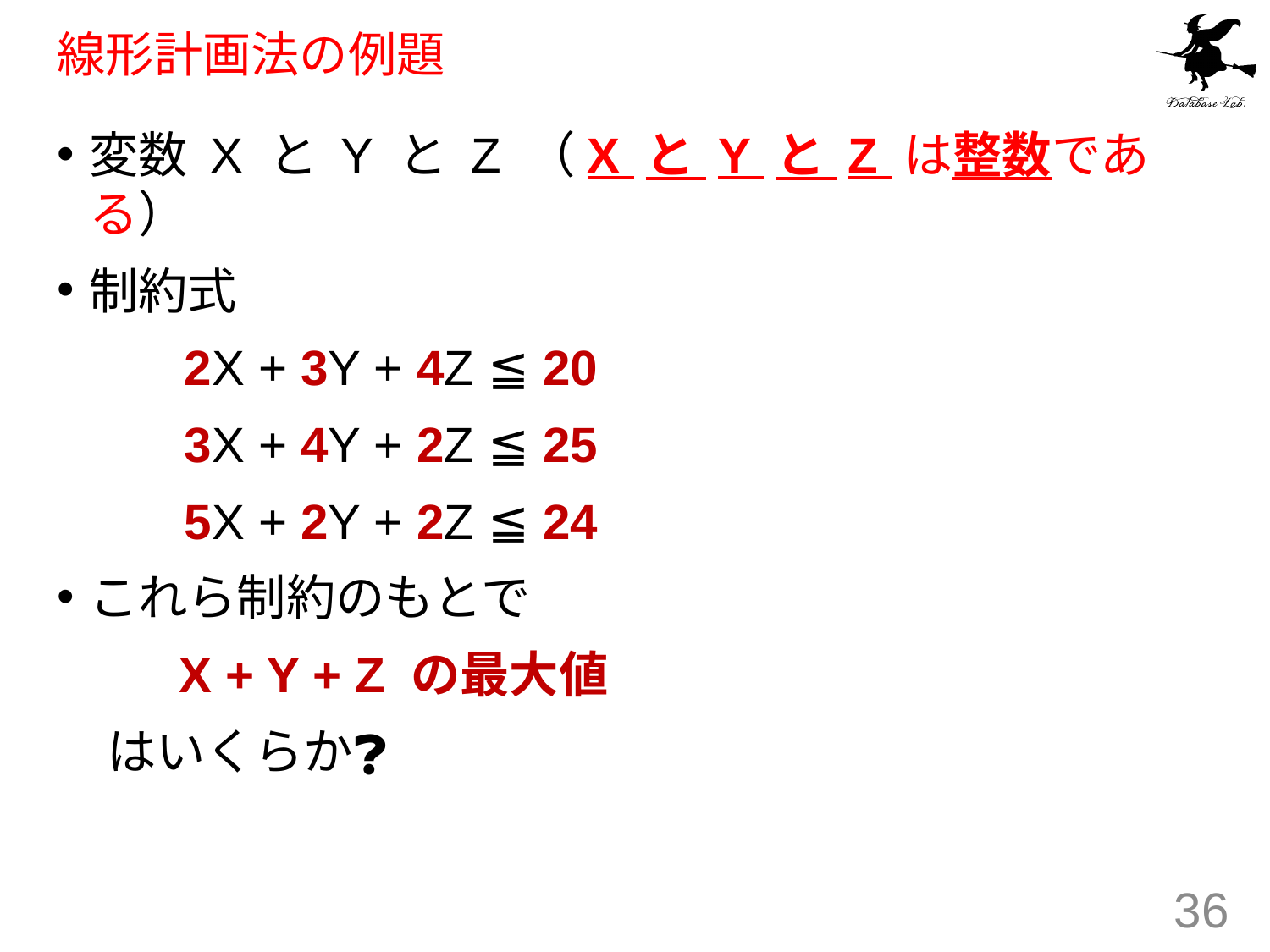

# 線形計画法の例題
変数 X と Y と Z （X と Y と Z は整数である）
制約式
	2X + 3Y + 4Z ≦ 20
        	3X + 4Y + 2Z ≦ 25
        	5X + 2Y + 2Z ≦ 24
これら制約のもとで
　　 X + Y + Z の最大値
　はいくらか❓
36